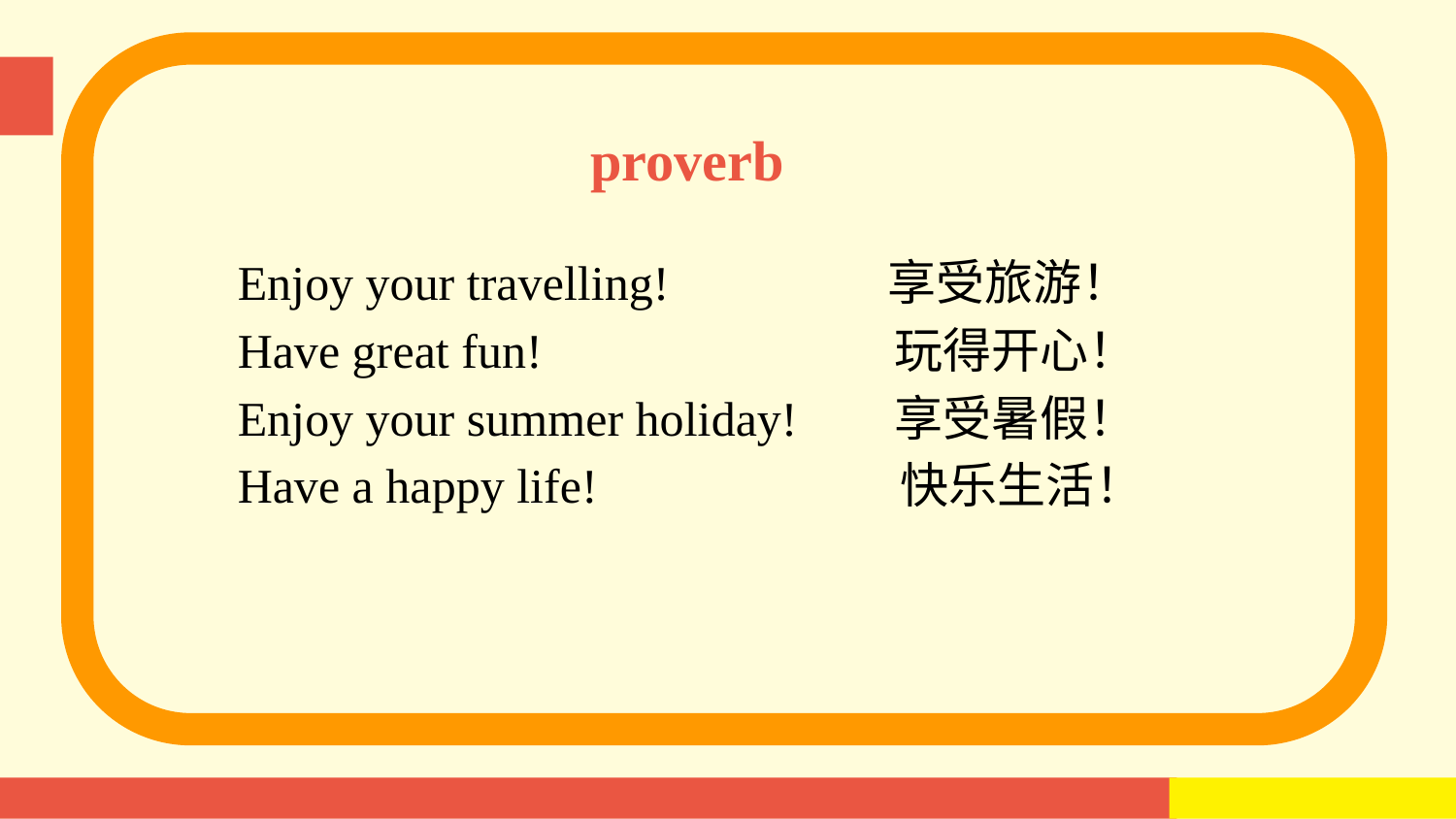

proverb
Tip:
When you read, pay attention to(注意) the intonation(语调).
Enjoy your travelling!                 享受旅游！
Have great fun!                            玩得开心！
Enjoy your summer holiday!       享受暑假！
Have a happy life!                        快乐生活！